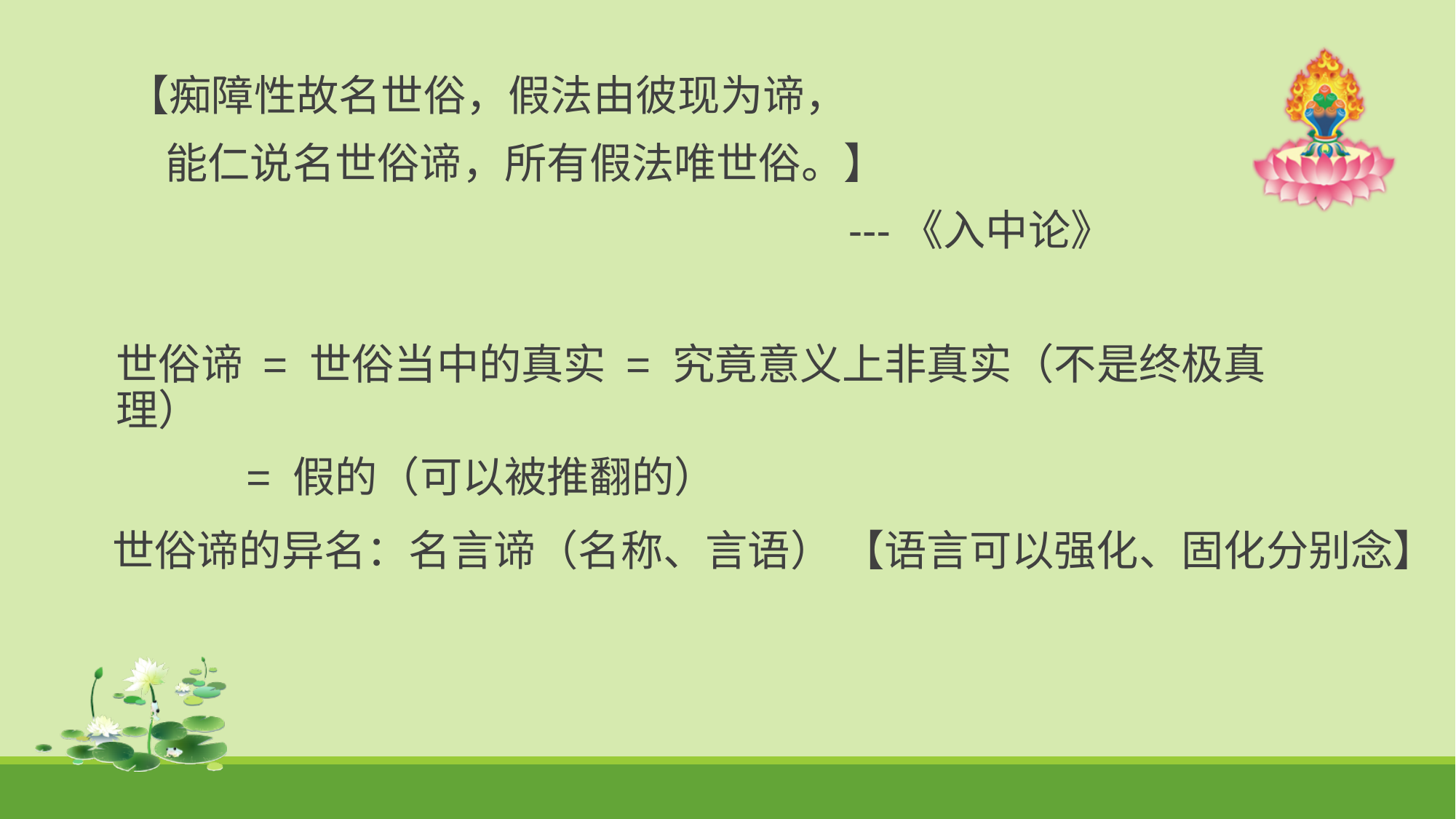

【痴障性故名世俗，假法由彼现为谛，
   能仁说名世俗谛，所有假法唯世俗。】
                                                             ---《入中论》

世俗谛 = 世俗当中的真实 = 究竟意义上非真实（不是终极真理）
           = 假的（可以被推翻的）

世俗谛的异名：名言谛（名称、言语） 【语言可以强化、固化分别念】